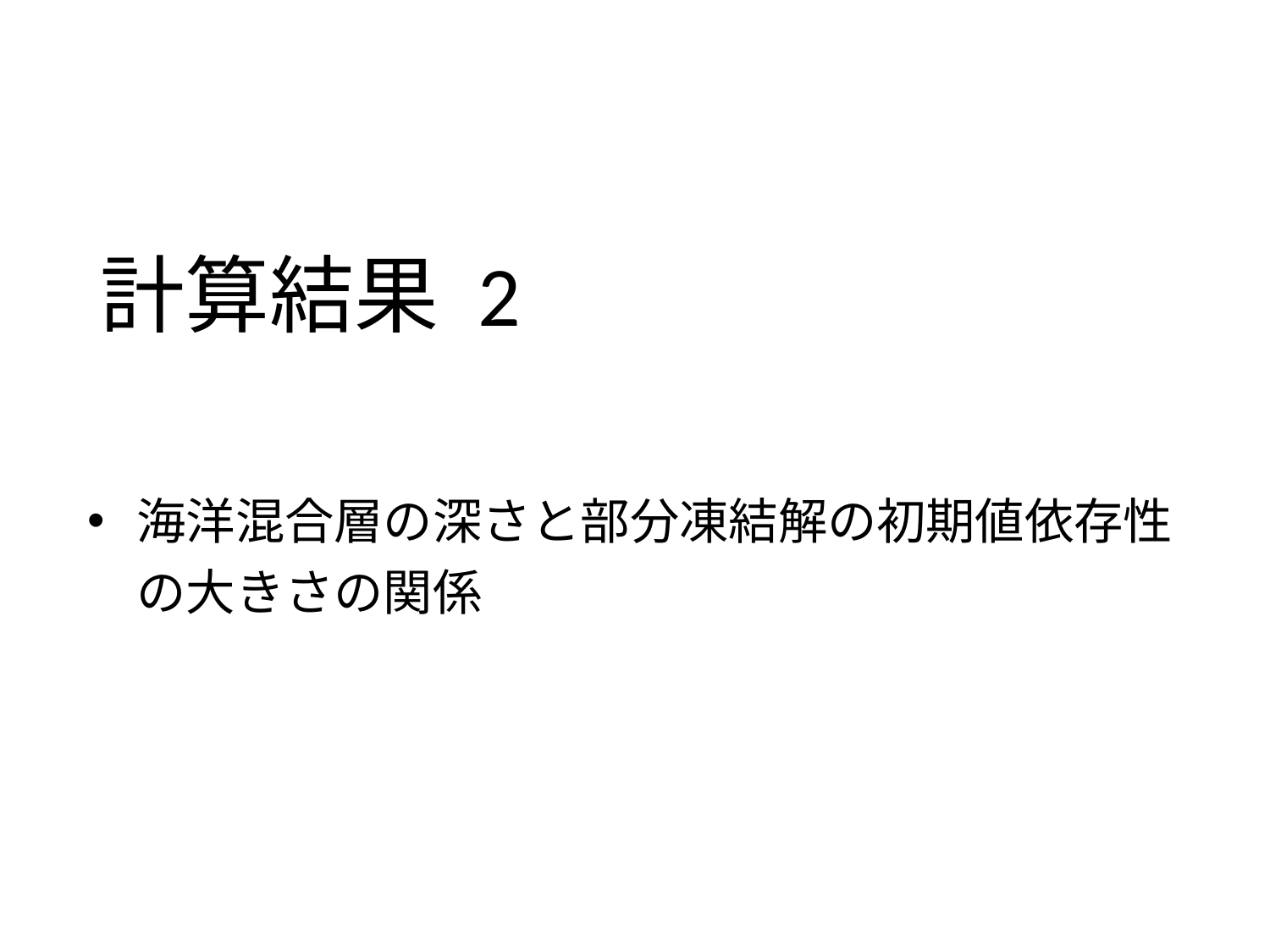

# 計算結果 2
海洋混合層の深さと部分凍結解の初期値依存性の大きさの関係